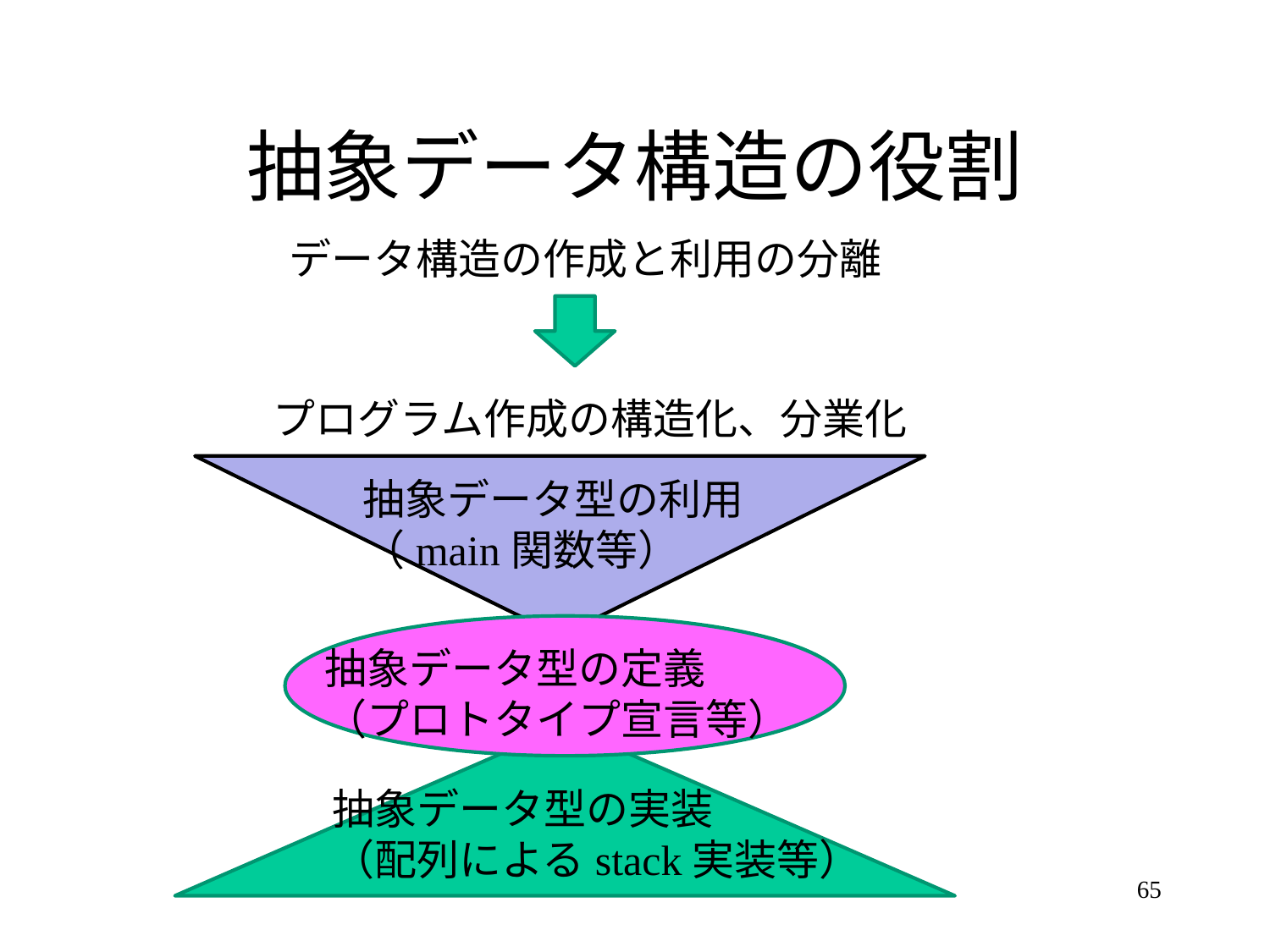

# 抽象データ構造の役割
データ構造の作成と利用の分離

プログラム作成の構造化、分業化

抽象データ型の利用
（main関数等）

抽象データ型の定義
（プロトタイプ宣言等）

抽象データ型の実装
（配列によるstack実装等）
65